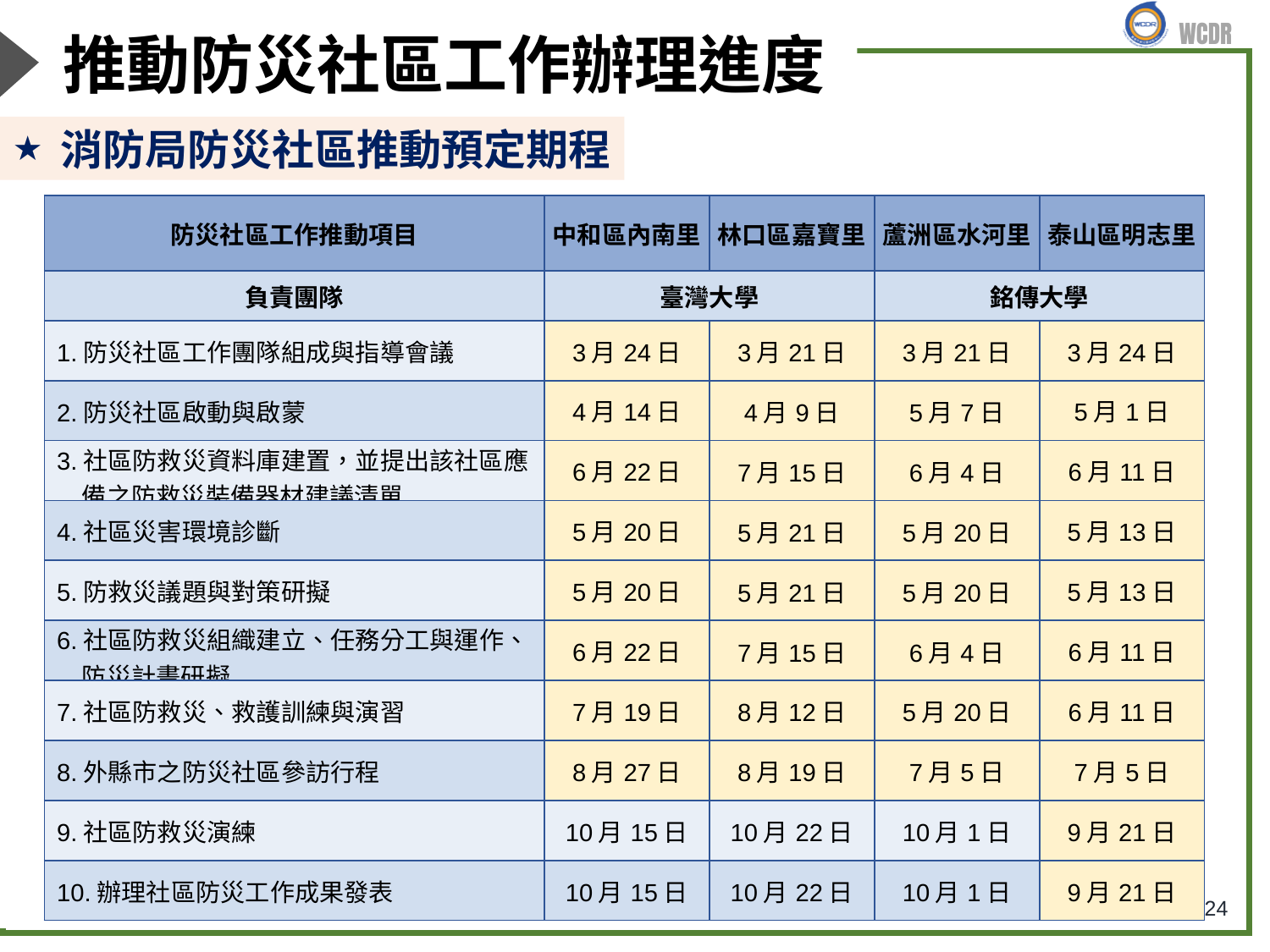

# 推動防災社區工作辦理進度
消防局防災社區推動預定期程
| 防災社區工作推動項目 | 中和區內南里 | 林口區嘉寶里 | 蘆洲區水河里 | 泰山區明志里 |
| --- | --- | --- | --- | --- |
| 負責團隊 | 臺灣大學 |  | 銘傳大學 |  |
| 1.防災社區工作團隊組成與指導會議 | 3月24日 | 3月21日 | 3月21日 | 3月24日 |
| 2.防災社區啟動與啟蒙 | 4月14日 | 4月9日 | 5月7日 | 5月1日 |
| 3.社區防救災資料庫建置，並提出該社區應備之防救災裝備器材建議清單 | 6月22日 | 7月15日 | 6月4日 | 6月11日 |
| 4.社區災害環境診斷 | 5月20日 | 5月21日 | 5月20日 | 5月13日 |
| 5.防救災議題與對策研擬 | 5月20日 | 5月21日 | 5月20日 | 5月13日 |
| 6.社區防救災組織建立、任務分工與運作、防災計畫研擬 | 6月22日 | 7月15日 | 6月4日 | 6月11日 |
| 7.社區防救災、救護訓練與演習 | 7月19日 | 8月12日 | 5月20日 | 6月11日 |
| 8.外縣市之防災社區參訪行程 | 8月27日 | 8月19日 | 7月5日 | 7月5日 |
| 9.社區防救災演練 | 10月15日 | 10月22日 | 10月1日 | 9月21日 |
| 10.辦理社區防災工作成果發表 | 10月15日 | 10月22日 | 10月1日 | 9月21日 |
24